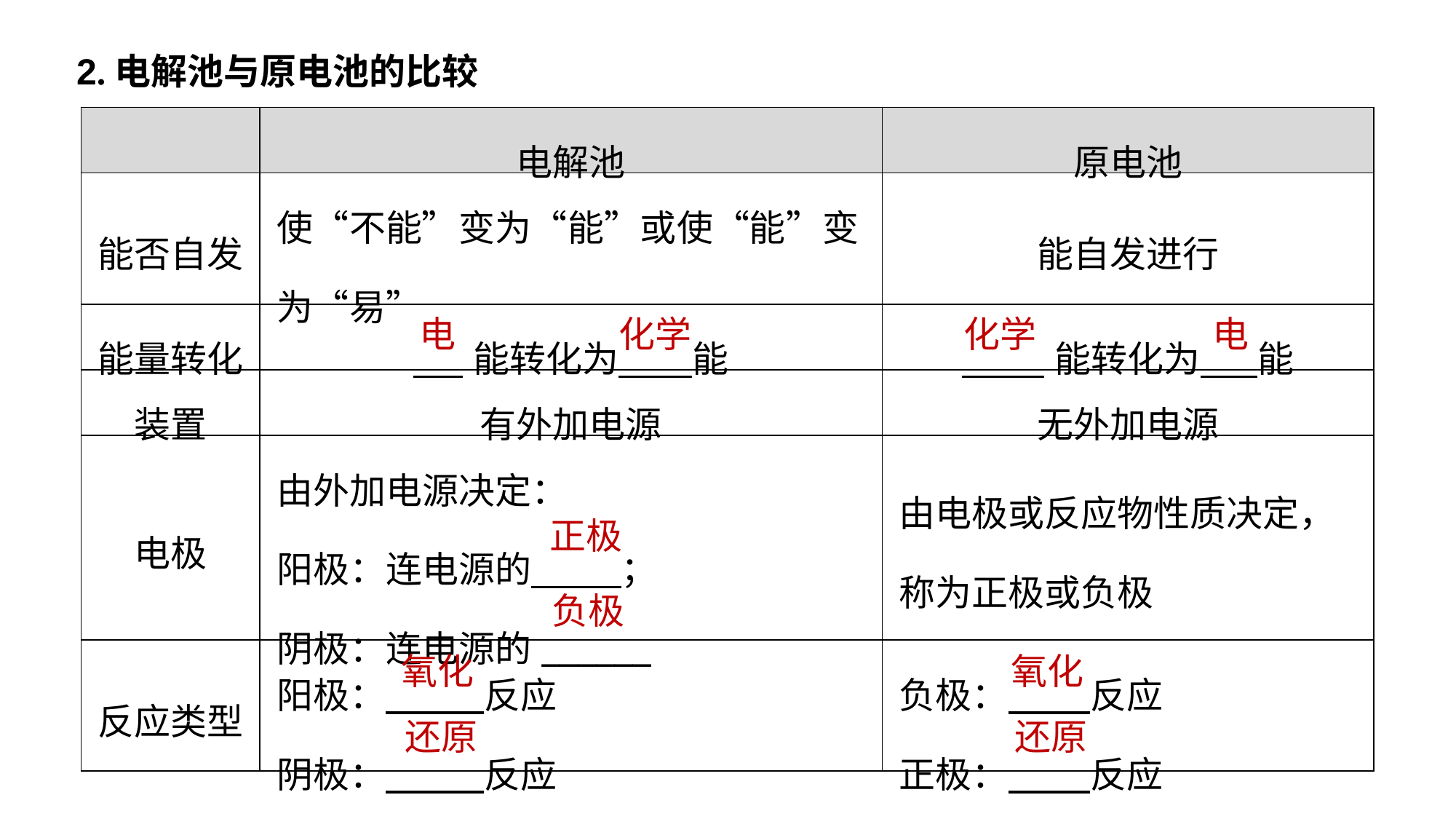

2.电解池与原电池的比较
|  | 电解池 | 原电池 |
| --- | --- | --- |
| 能否自发 | 使“不能”变为“能”或使“能”变为“易” | 能自发进行 |
| 能量转化 | 能转化为 能 | 能转化为 能 |
| 装置 | 有外加电源 | 无外加电源 |
| 电极 | 由外加电源决定： 阳极：连电源的 ； 阴极：连电源的\_\_\_\_\_\_ | 由电极或反应物性质决定，称为正极或负极 |
| 反应类型 | 阳极： 反应 阴极： 反应 | 负极： 反应 正极： 反应 |
电
化学
化学
电
正极
负极
氧化
氧化
还原
还原